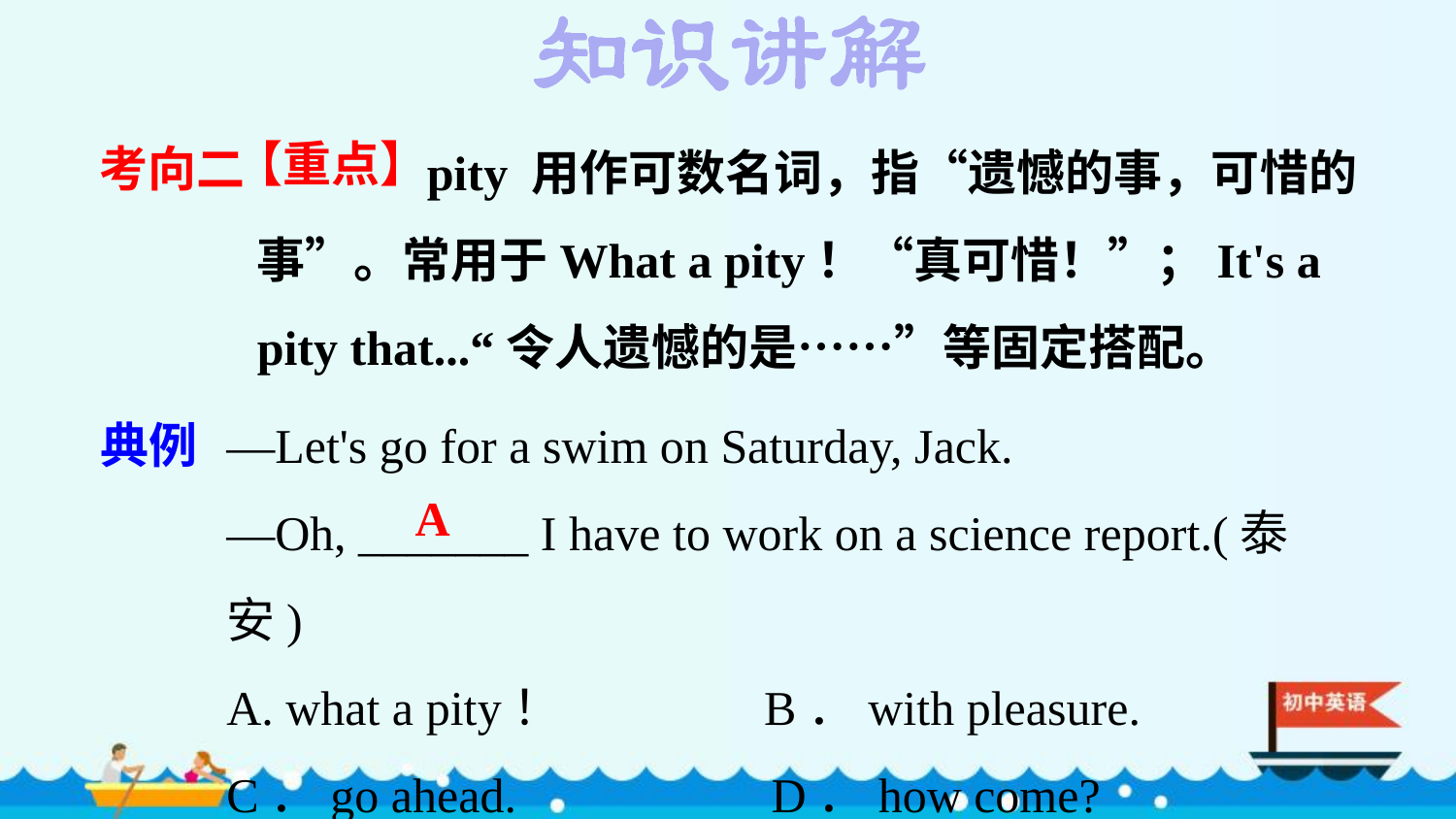

pity 用作可数名词，指“遗憾的事，可惜的事”。常用于What a pity！“真可惜！”；It's a pity that...“令人遗憾的是……”等固定搭配。
考向二
【重点】
—Let's go for a swim on Saturday, Jack.
—Oh, _______ I have to work on a science report.(泰安)
A. what a pity！　             B．with pleasure.
C．go ahead.                     D．how come?
典例
A